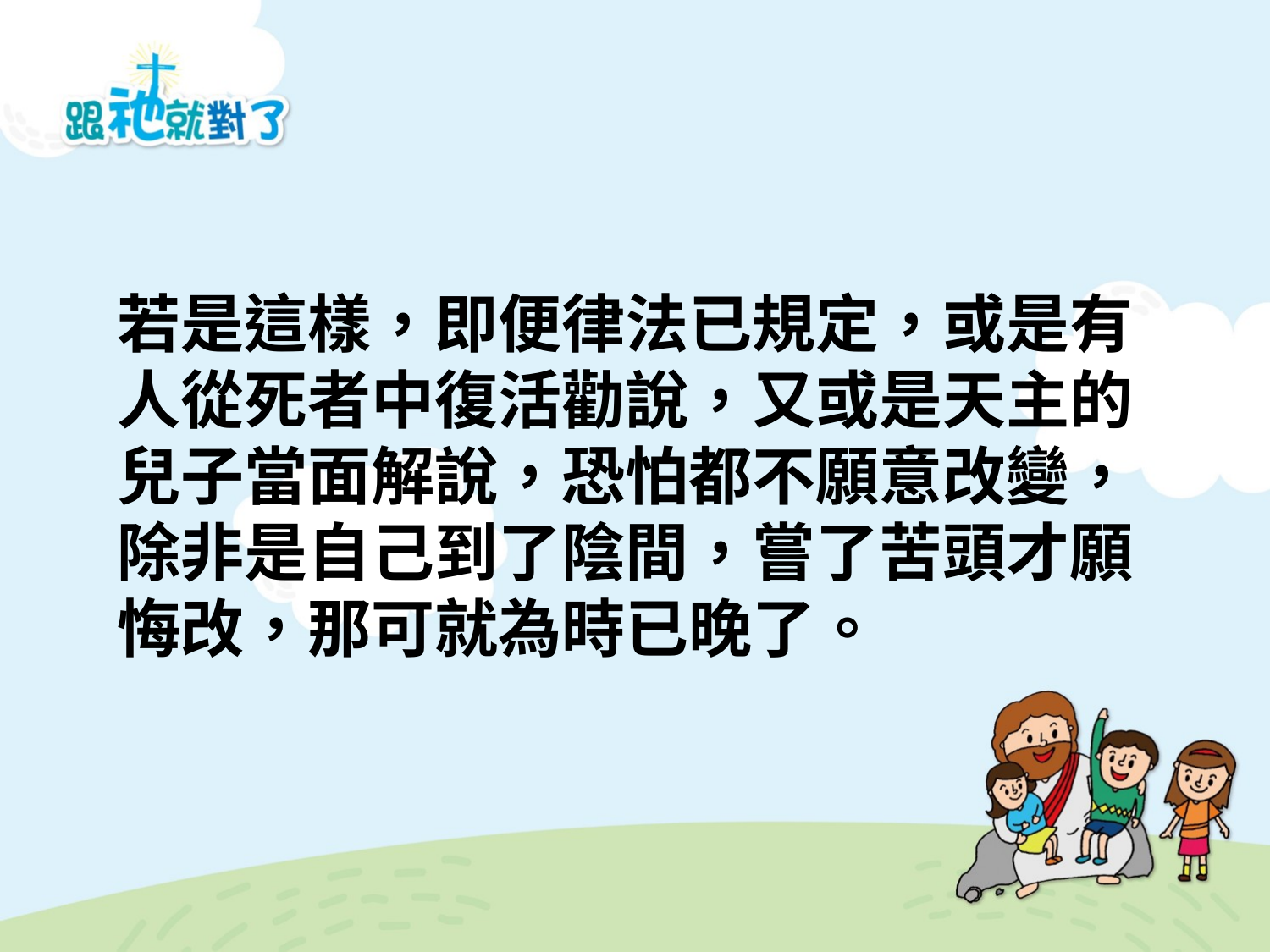

若是這樣，即便律法已規定，或是有人從死者中復活勸說，又或是天主的兒子當面解說，恐怕都不願意改變，除非是自己到了陰間，嘗了苦頭才願悔改，那可就為時已晚了。